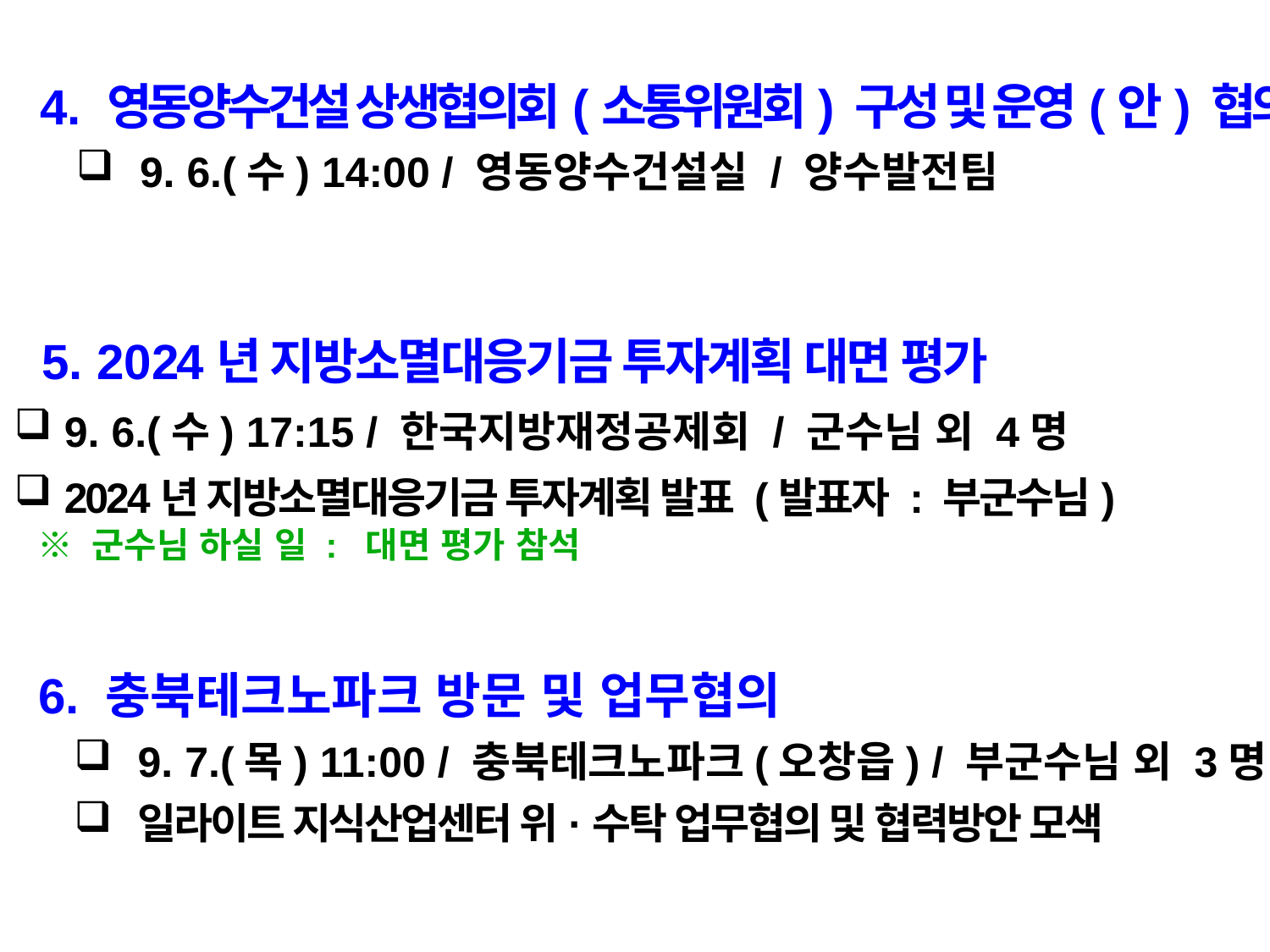

4. 영동양수건설 상생협의회(소통위원회) 구성 및 운영(안) 협의
9. 6.(수) 14:00 / 영동양수건설실 / 양수발전팀
  5. 2024년 지방소멸대응기금 투자계획 대면 평가
 9. 6.(수) 17:15 / 한국지방재정공제회 / 군수님 외 4명
 2024년 지방소멸대응기금 투자계획 발표 (발표자 : 부군수님)
  ※ 군수님 하실 일 :  대면 평가 참석

  6. 충북테크노파크 방문 및 업무협의
9. 7.(목) 11:00 / 충북테크노파크(오창읍) / 부군수님 외 3명
일라이트 지식산업센터 위·수탁 업무협의 및 협력방안 모색